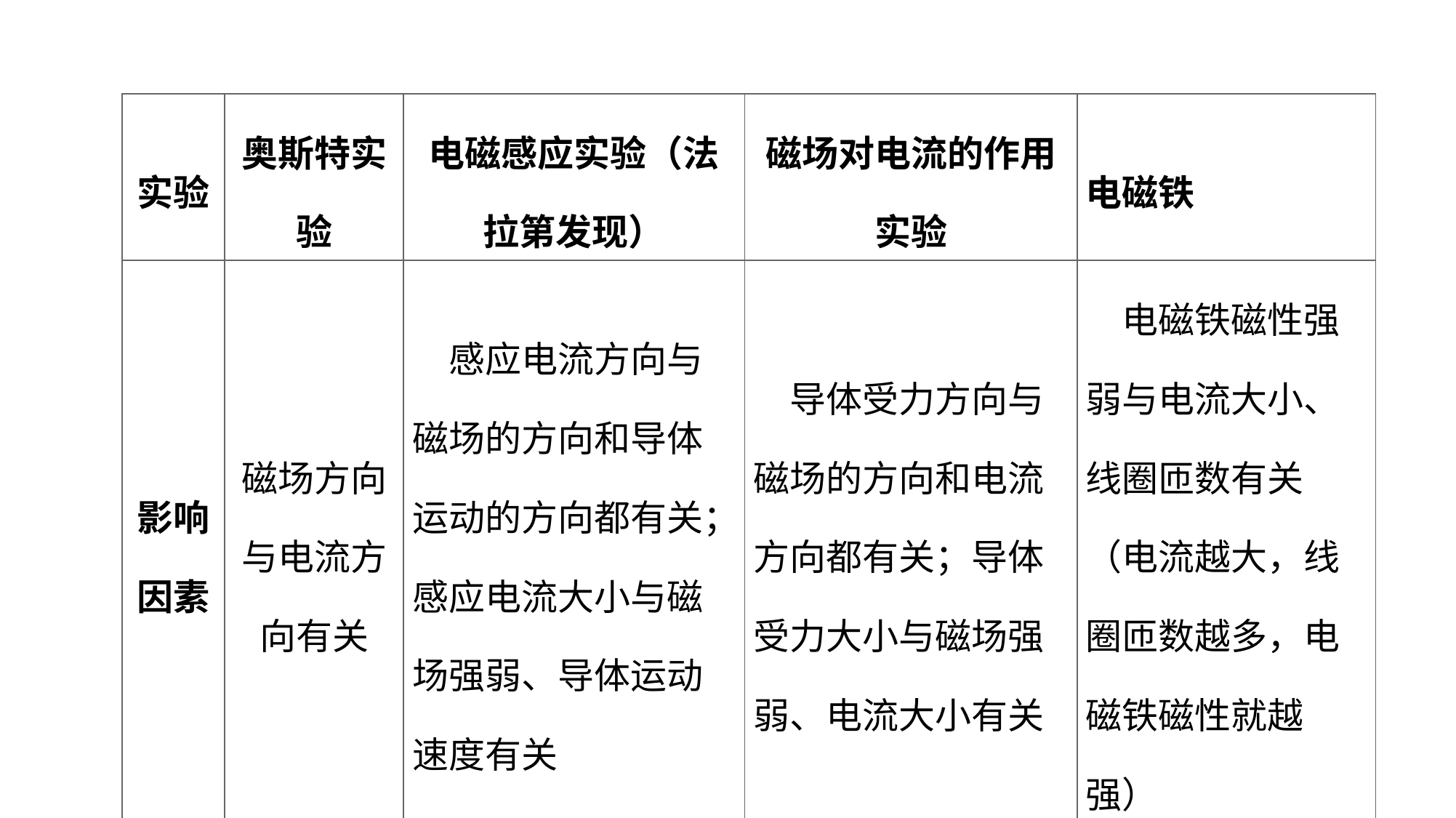

| 实验 | 奥斯特实验 | 电磁感应实验（法拉第发现） | 磁场对电流的作用实验 | 电磁铁 |
| --- | --- | --- | --- | --- |
| 影响 因素 | 磁场方向 与电流方 向有关 | 感应电流方向与磁场的方向和导体运动的方向都有关；感应电流大小与磁场强弱、导体运动速度有关 | 导体受力方向与磁场的方向和电流方向都有关；导体受力大小与磁场强弱、电流大小有关 | 电磁铁磁性强弱与电流大小、线圈匝数有关（电流越大，线圈匝数越多，电磁铁磁性就越强） |
| 判断 依据 |  | 电路中无电源 | 电路中有电源 |  |
教材梳理 夯实基础